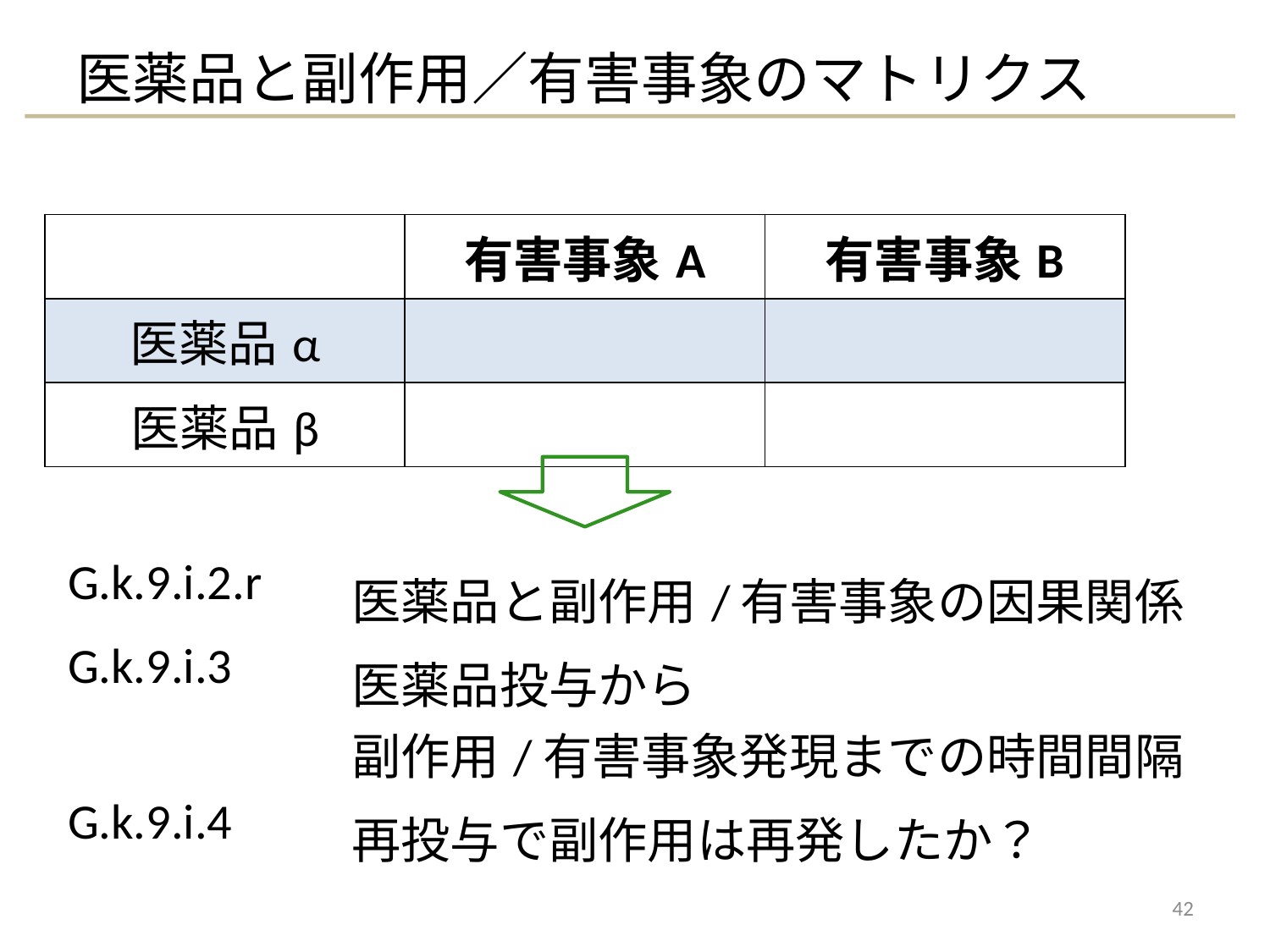

# 医薬品と副作用／有害事象のマトリクス

|  | 有害事象A | 有害事象B |
| --- | --- | --- |
| 医薬品α |  |  |
| 医薬品β |  |  |

| G.k.9.i.2.r | 医薬品と副作用/有害事象の因果関係 |
| --- | --- |
| G.k.9.i.3 | 医薬品投与から 副作用/有害事象発現までの時間間隔 |
| G.k.9.i.4 | 再投与で副作用は再発したか？ |
42